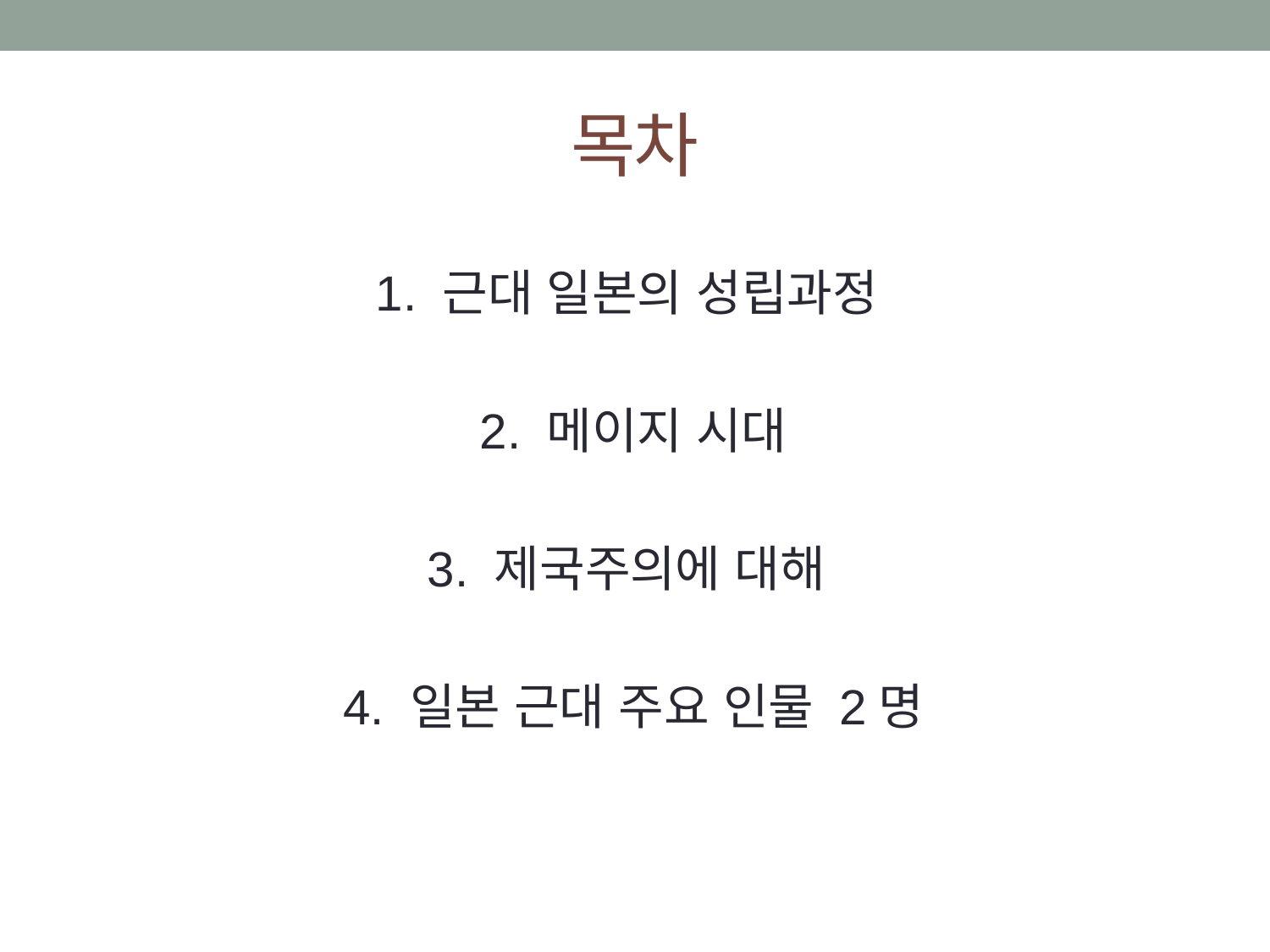

# 목차

1. 근대 일본의 성립과정

2. 메이지 시대

3. 제국주의에 대해

4. 일본 근대 주요 인물 2명